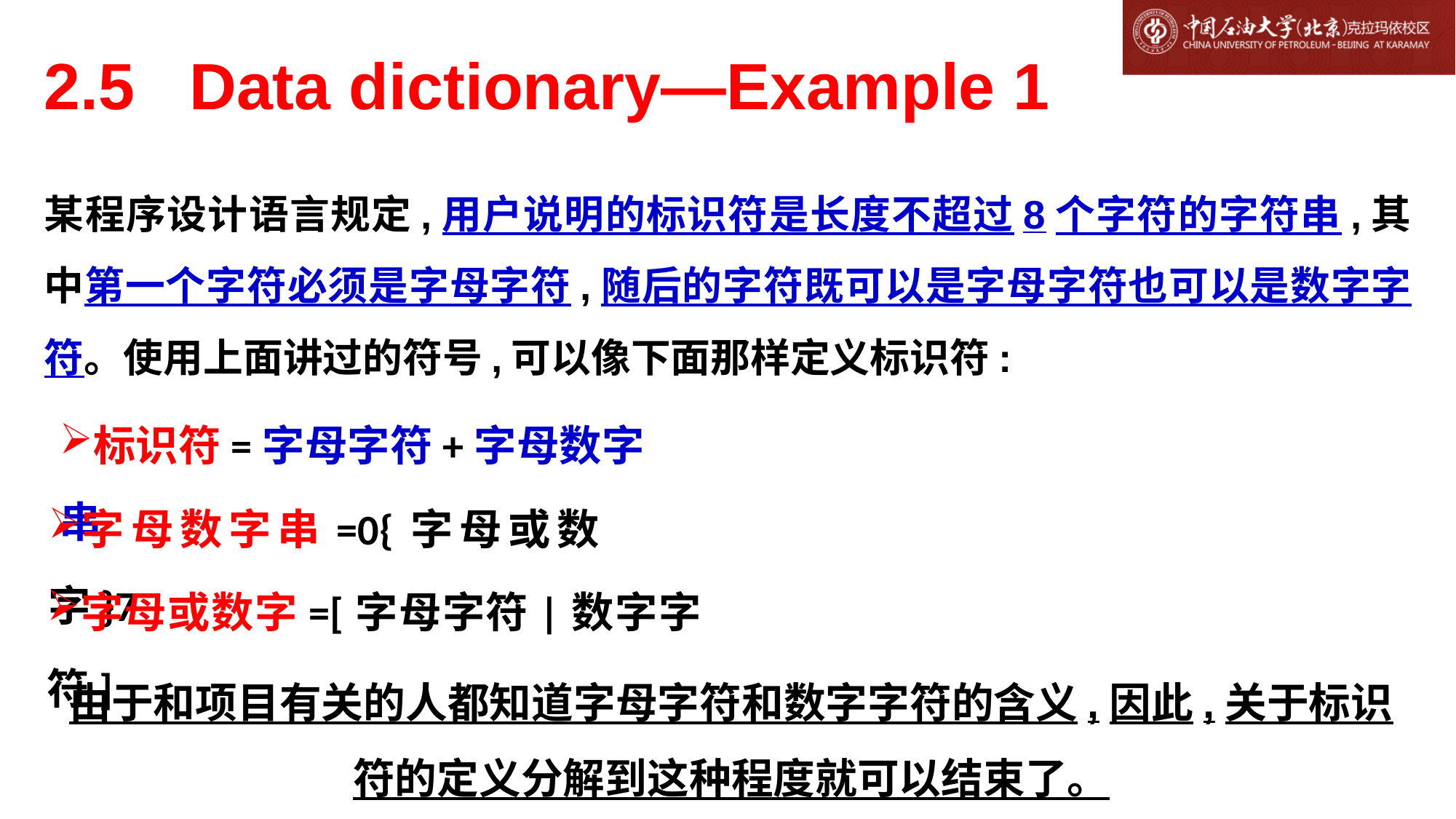

# 2.5   Data dictionary—Example 1
某程序设计语言规定,用户说明的标识符是长度不超过8个字符的字符串,其中第一个字符必须是字母字符,随后的字符既可以是字母字符也可以是数字字符。使用上面讲过的符号,可以像下面那样定义标识符:
标识符=字母字符+字母数字串
字母数字串=0{字母或数字}7
字母或数字=[字母字符|数字字符]
由于和项目有关的人都知道字母字符和数字字符的含义,因此,关于标识符的定义分解到这种程度就可以结束了。